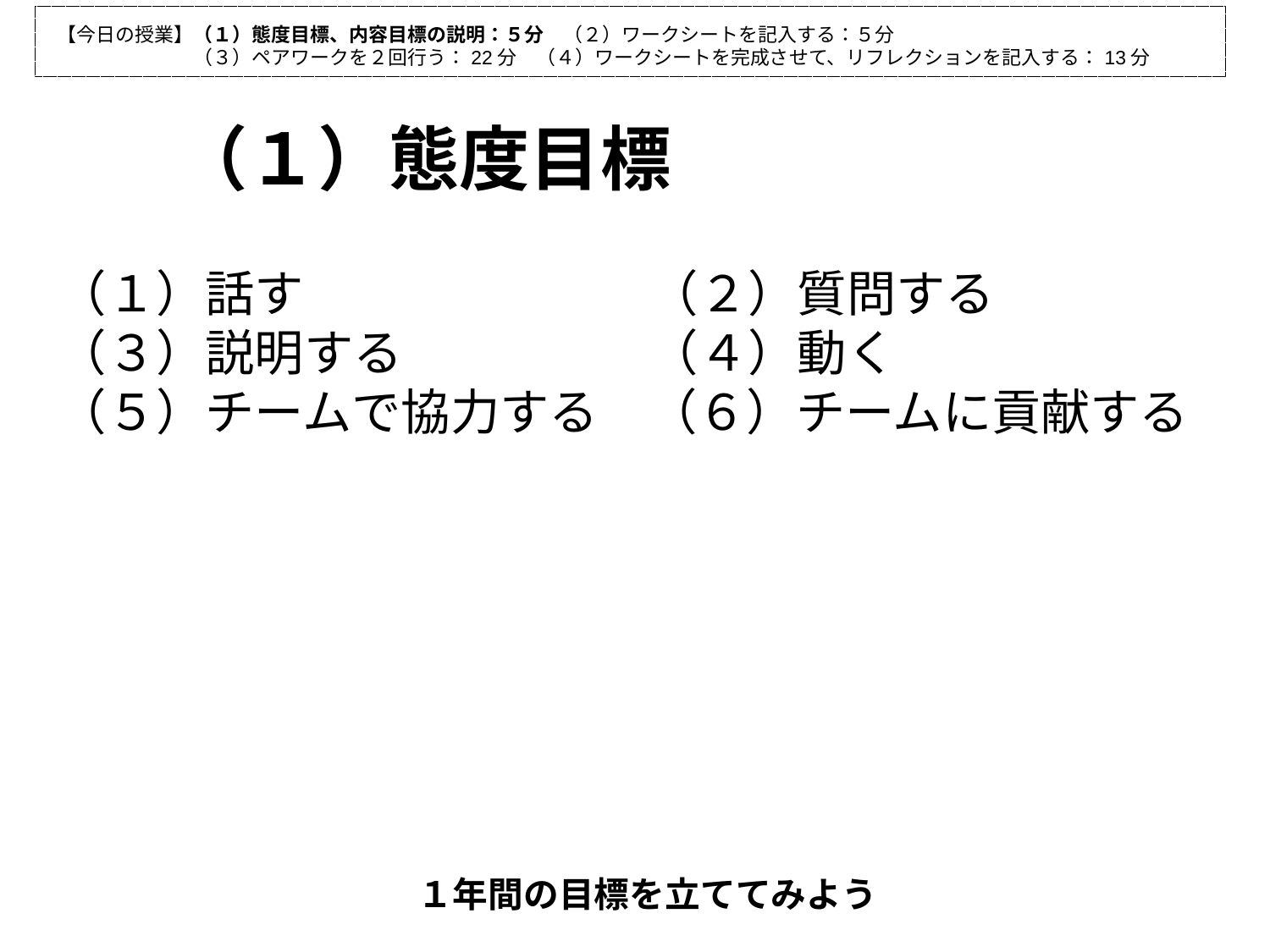

【今日の授業】（１）態度目標、内容目標の説明：５分　（２）ワークシートを記入する：５分
　　　　　　　（３）ペアワークを２回行う：22分　（４）ワークシートを完成させて、リフレクションを記入する：13分

（１）態度目標
（１）話す　　　　　　　（２）質問する
（３）説明する　　　　　（４）動く
（５）チームで協力する　（６）チームに貢献する
１年間の目標を立ててみよう